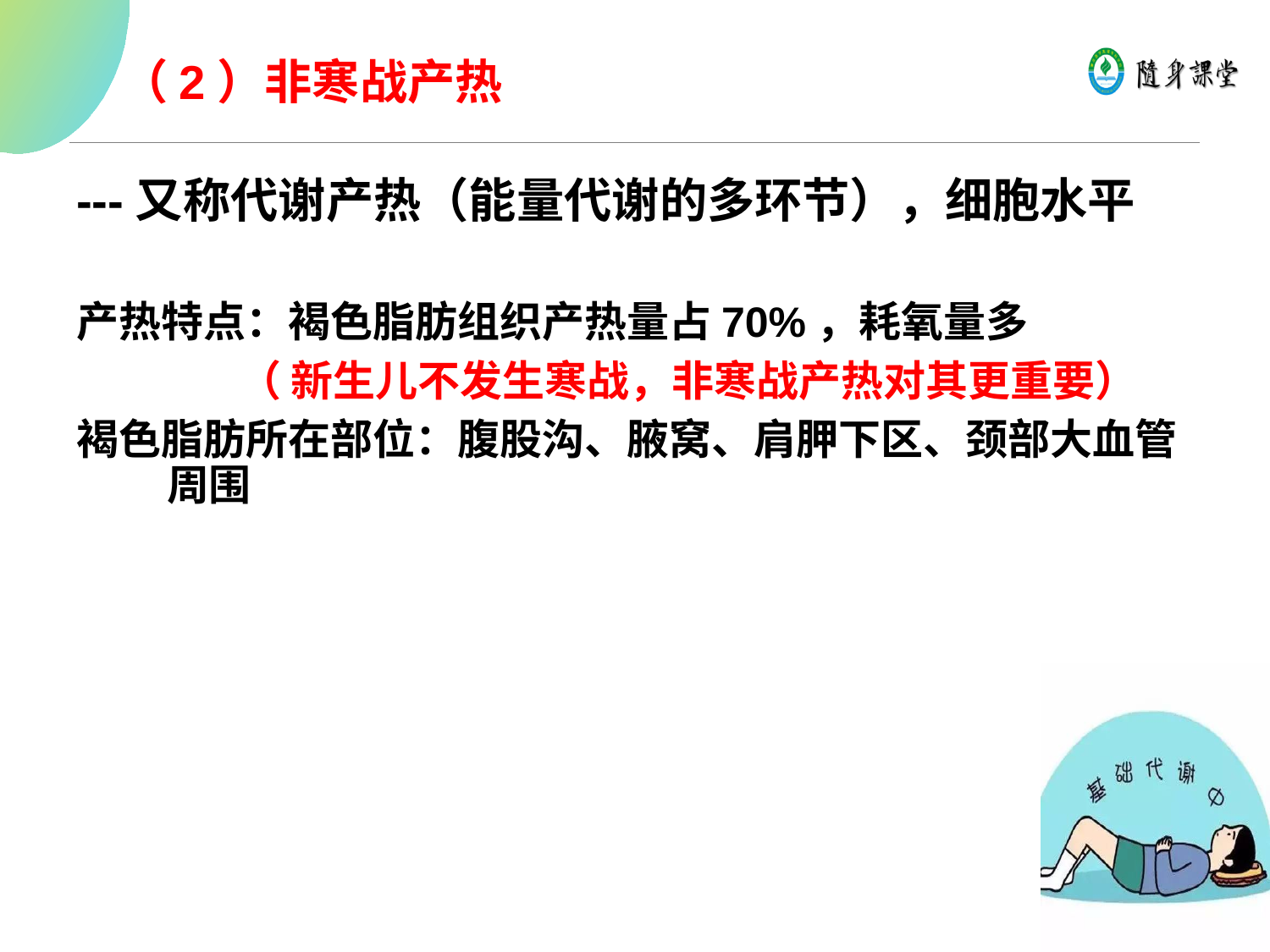

（2）非寒战产热
---又称代谢产热（能量代谢的多环节），细胞水平

产热特点：褐色脂肪组织产热量占70%，耗氧量多
                （ 新生儿不发生寒战，非寒战产热对其更重要）
褐色脂肪所在部位：腹股沟、腋窝、肩胛下区、颈部大血管        周围